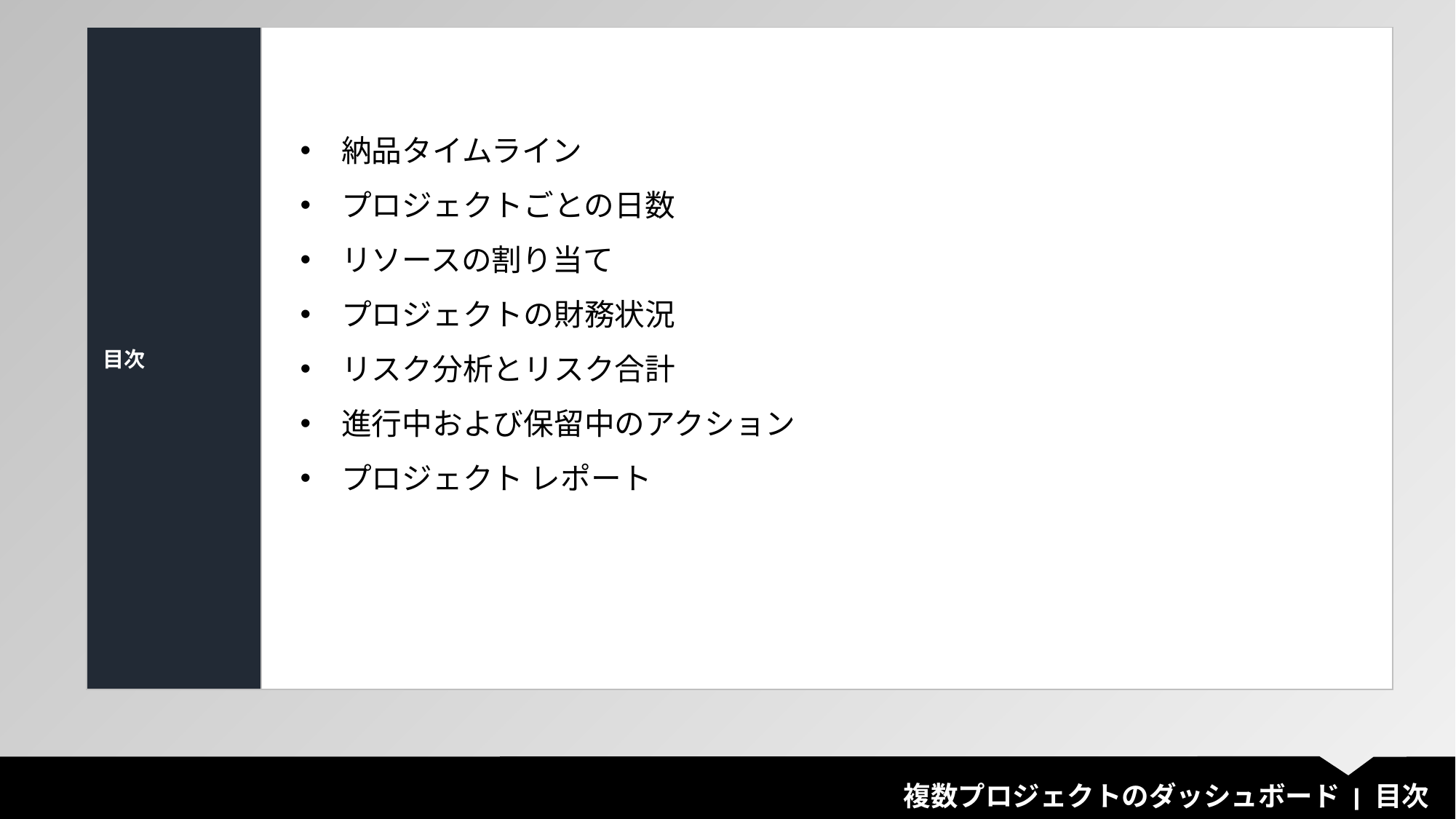

| 目次 |  |
| --- | --- |
納品タイムライン
プロジェクトごとの日数
リソースの割り当て
プロジェクトの財務状況
リスク分析とリスク合計
進行中および保留中のアクション
プロジェクト レポート

複数プロジェクトのダッシュボード | 目次